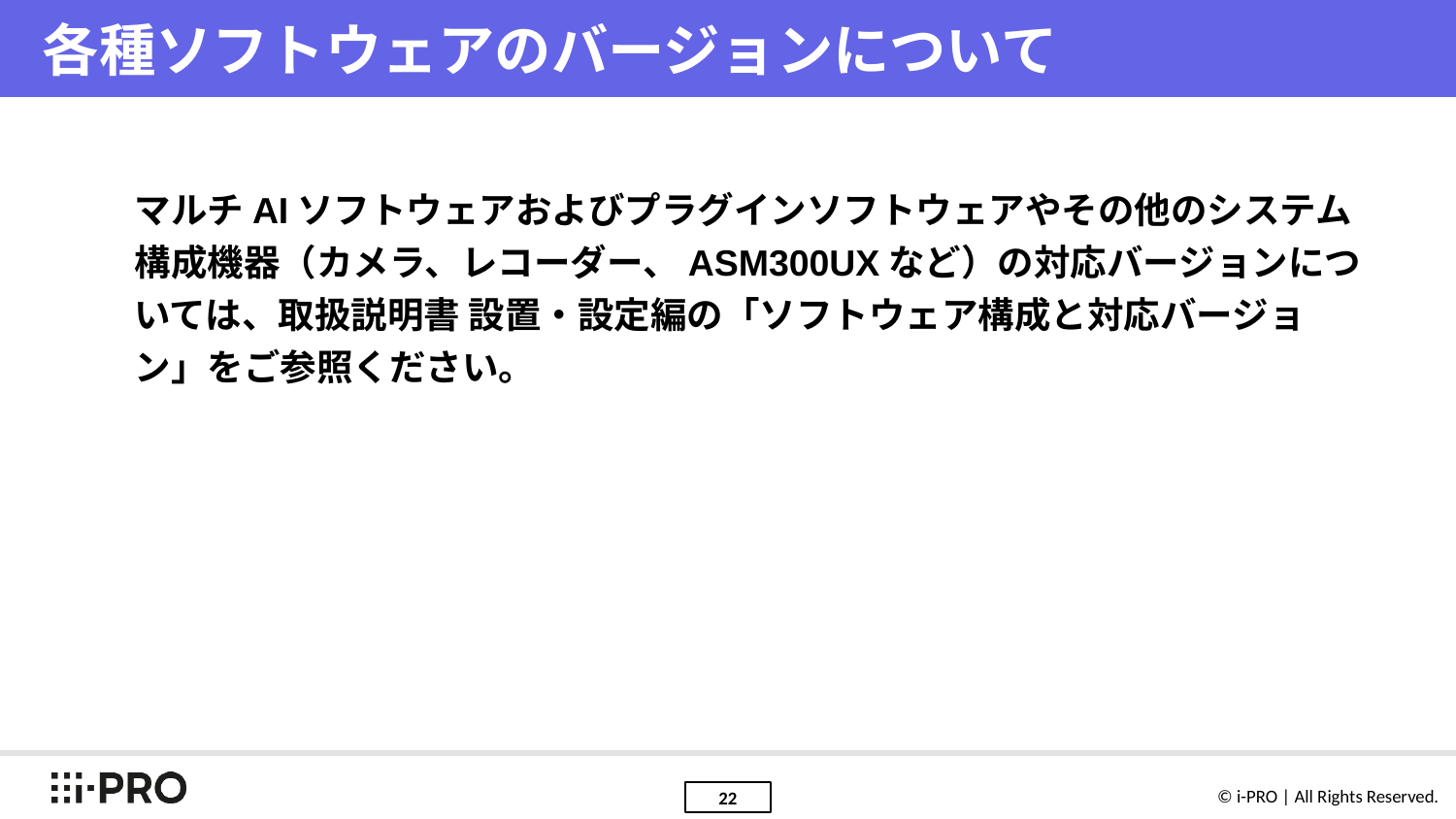

# 各種ソフトウェアのバージョンについて
マルチAIソフトウェアおよびプラグインソフトウェアやその他のシステム構成機器（カメラ、レコーダー、ASM300UXなど）の対応バージョンについては、取扱説明書 設置・設定編の「ソフトウェア構成と対応バージョン」をご参照ください。